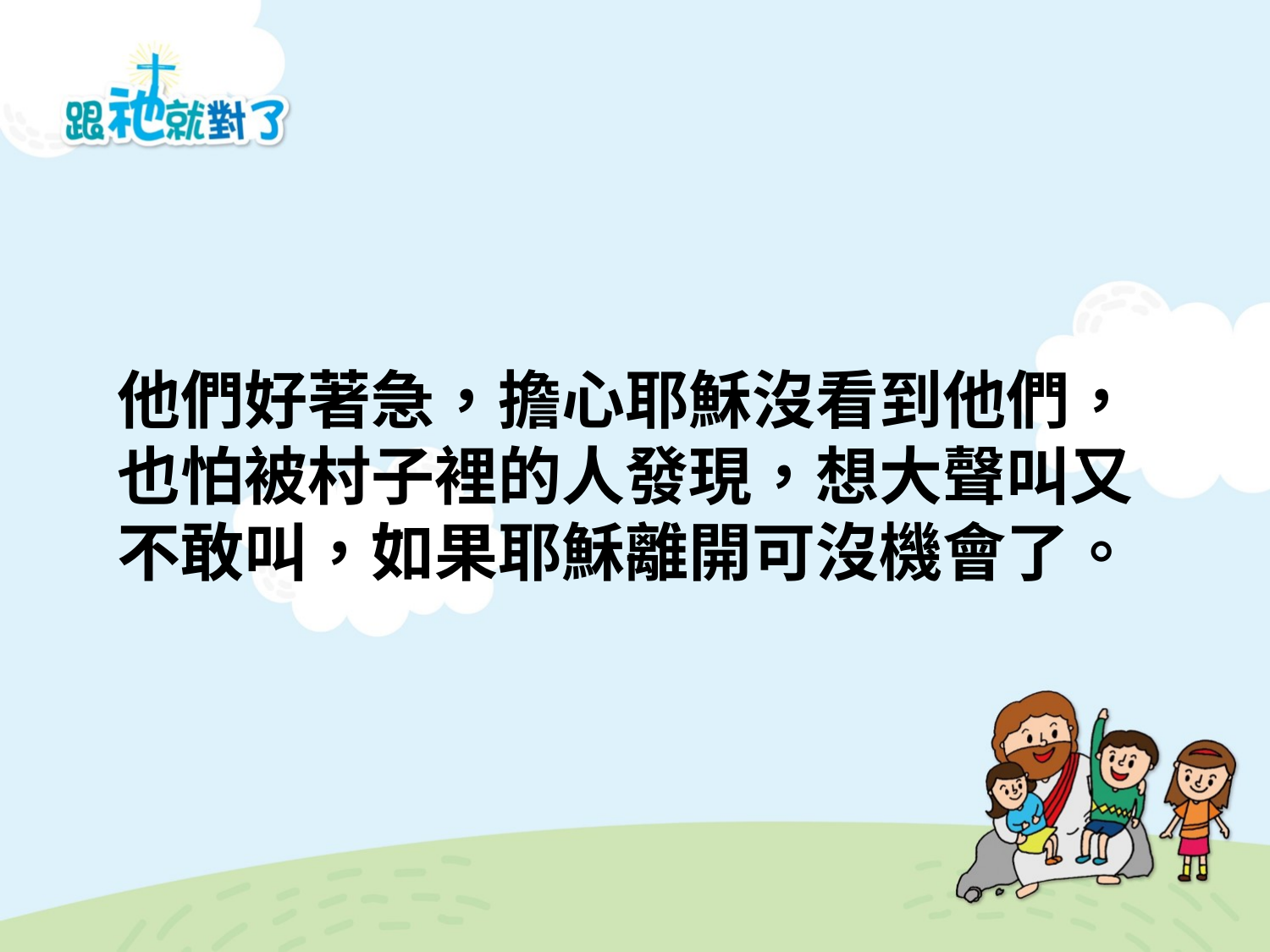

他們好著急，擔心耶穌沒看到他們，也怕被村子裡的人發現，想大聲叫又不敢叫，如果耶穌離開可沒機會了。